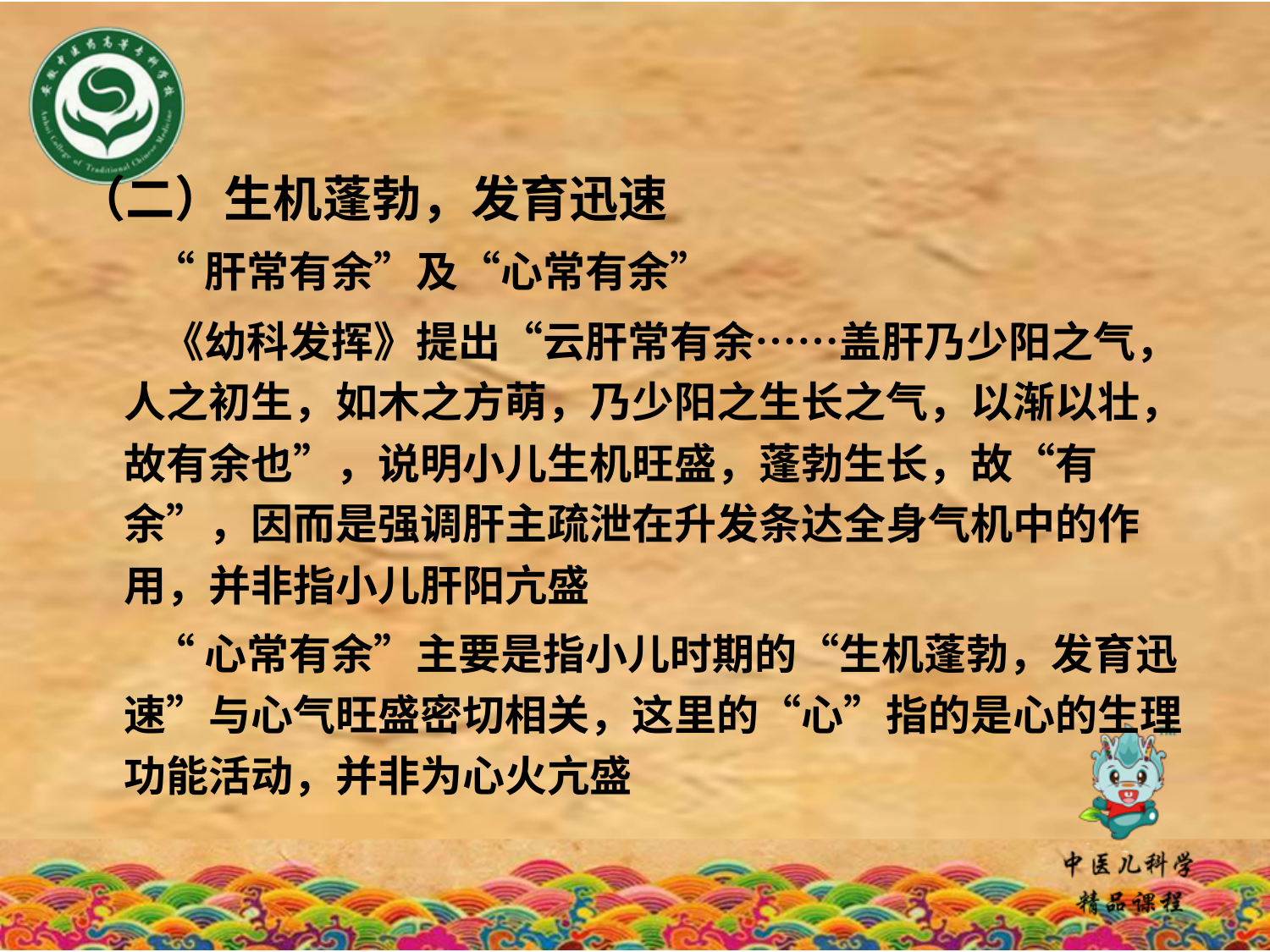

（二）生机蓬勃，发育迅速
        “肝常有余”及“心常有余”
        《幼科发挥》提出“云肝常有余……盖肝乃少阳之气，人之初生，如木之方萌，乃少阳之生长之气，以渐以壮，故有余也”，说明小儿生机旺盛，蓬勃生长，故“有余”，因而是强调肝主疏泄在升发条达全身气机中的作用，并非指小儿肝阳亢盛
        “心常有余”主要是指小儿时期的“生机蓬勃，发育迅速”与心气旺盛密切相关，这里的“心”指的是心的生理功能活动，并非为心火亢盛